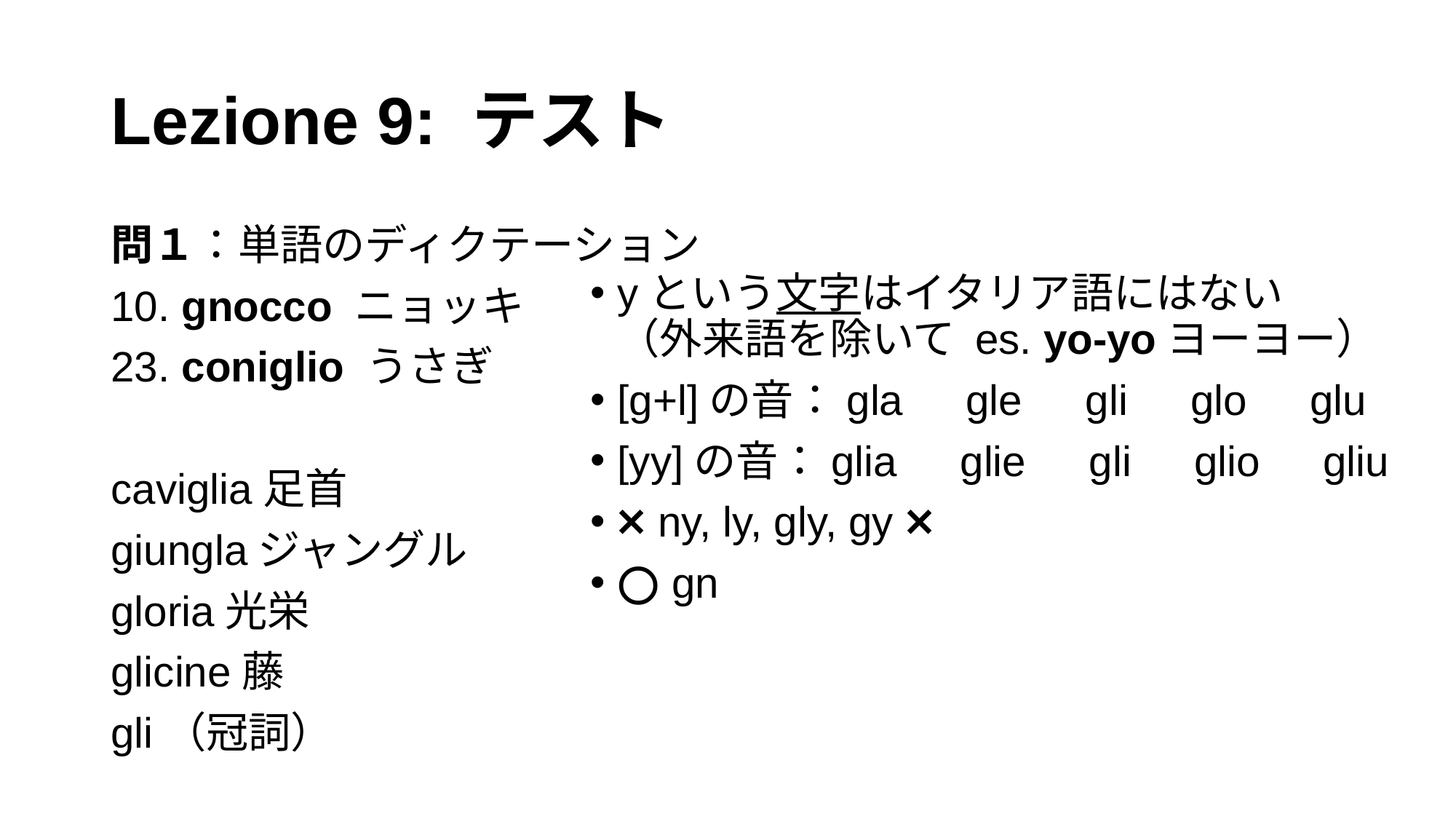

# Lezione 9: テスト
問１：単語のディクテーション
10. gnocco ニョッキ
23. coniglio うさぎ

caviglia足首
giunglaジャングル
gloria光栄
glicine藤
gli（冠詞）

yという文字はイタリア語にはない
（外来語を除いて es. yo-yoヨーヨー）
[g+l]の音：gla　gle　gli　glo　glu
[yy]の音：glia　glie　gli　glio　gliu
❌ ny, ly, gly, gy ❌
⭕️ gn